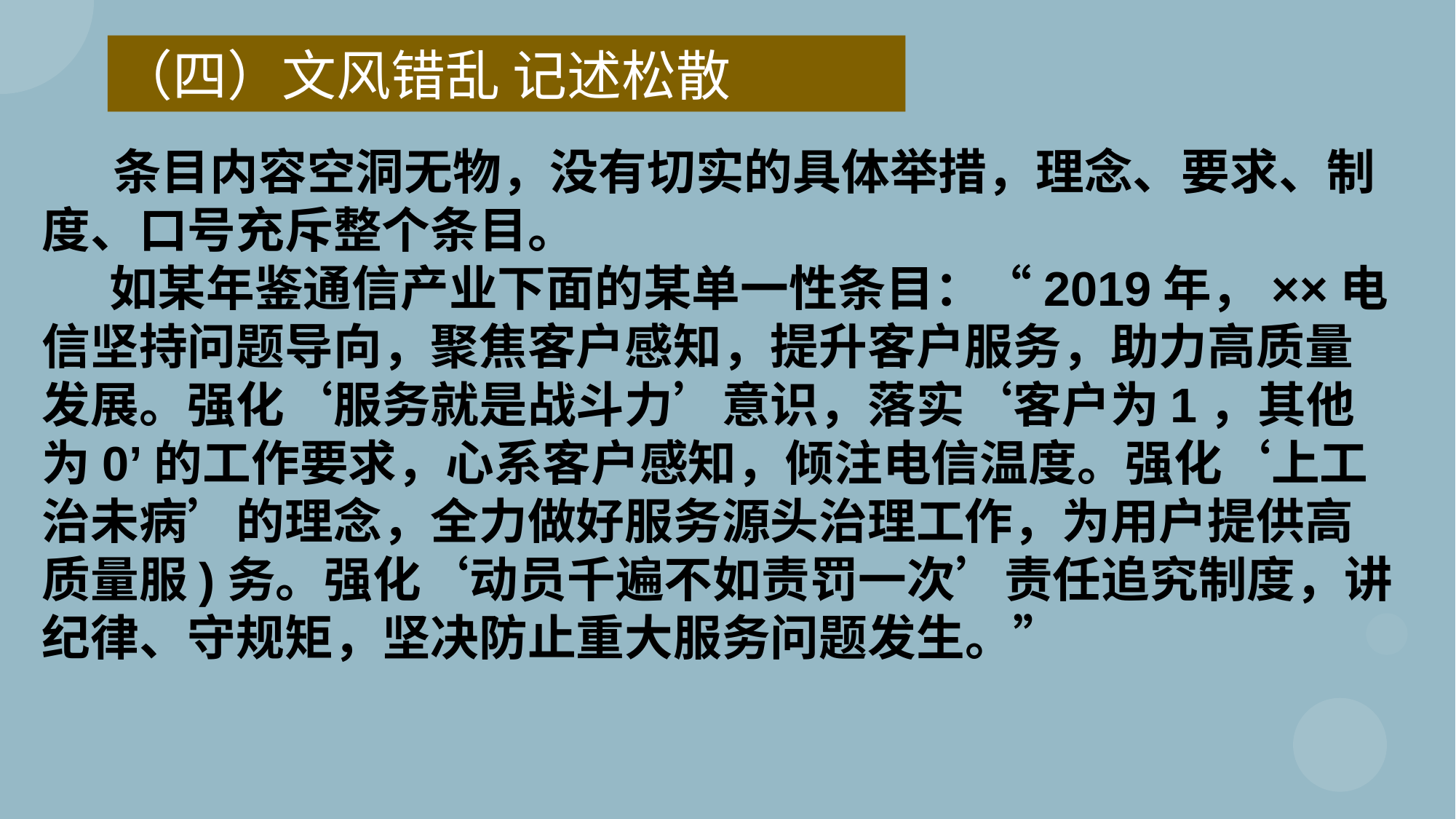

（四）文风错乱 记述松散
      条目内容空洞无物，没有切实的具体举措，理念、要求、制度、口号充斥整个条目。
     如某年鉴通信产业下面的某单一性条目：“2019年，××电信坚持问题导向，聚焦客户感知，提升客户服务，助力高质量发展。强化‘服务就是战斗力’意识，落实‘客户为1，其他为0’的工作要求，心系客户感知，倾注电信温度。强化‘上工治未病’的理念，全力做好服务源头治理工作，为用户提供高质量服)务。强化‘动员千遍不如责罚一次’责任追究制度，讲纪律、守规矩，坚决防止重大服务问题发生。”